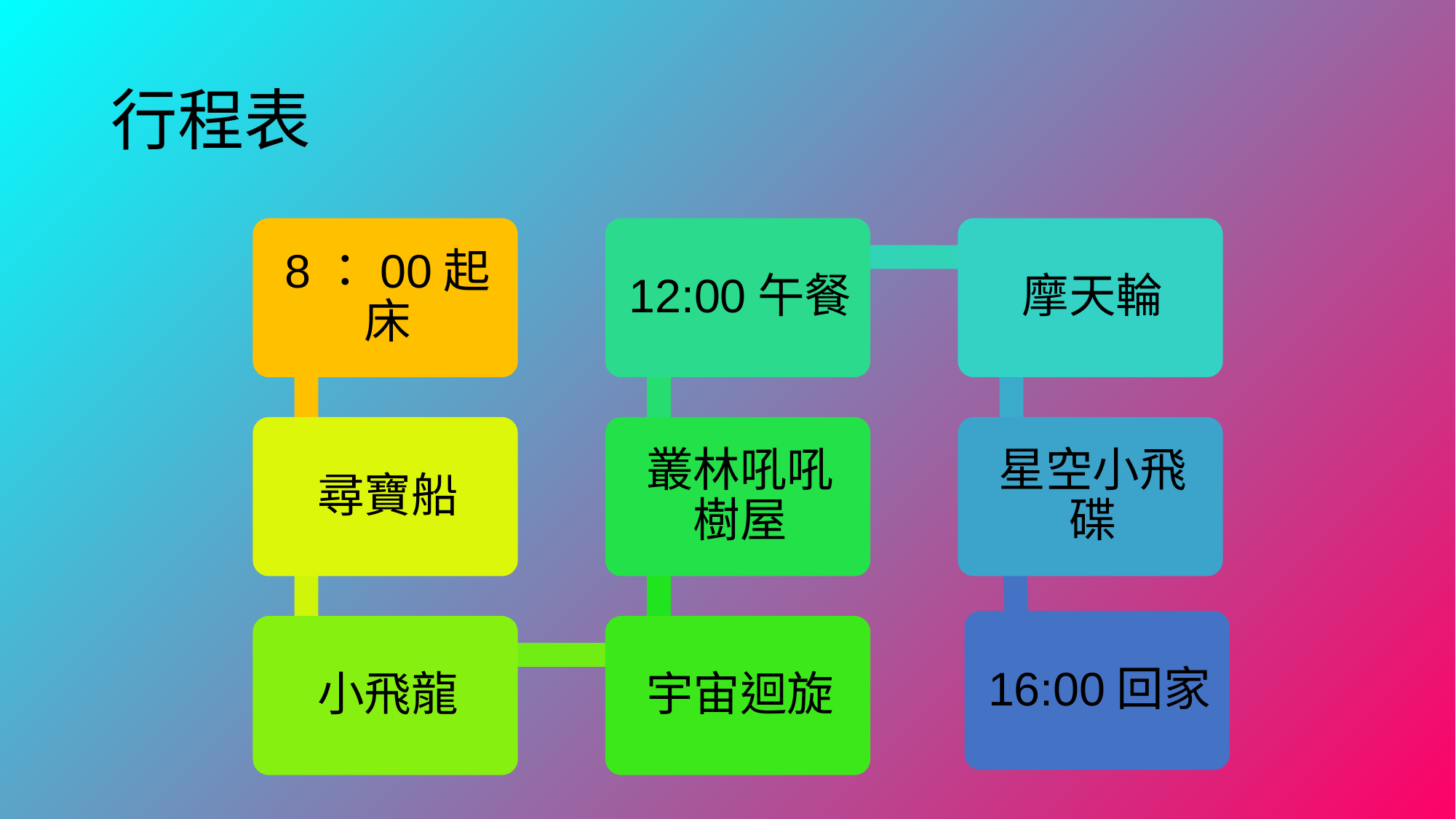

# 行程表
8：00起床
尋寶船
小飛龍
宇宙迴旋
叢林吼吼樹屋
12:00午餐
摩天輪
星空小飛碟
16:00回家